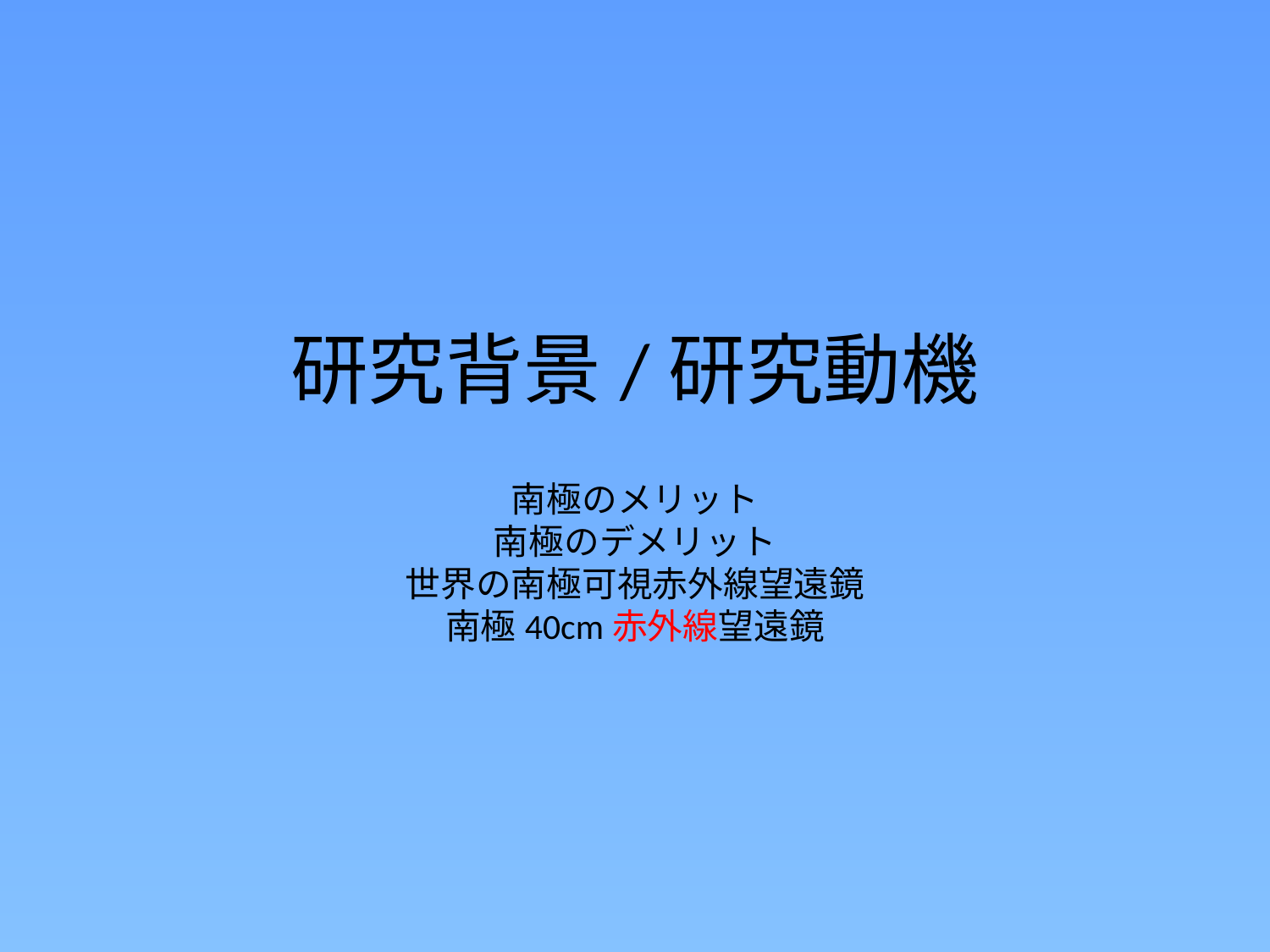

# 研究背景/研究動機
南極のメリット
南極のデメリット
世界の南極可視赤外線望遠鏡
南極40cm赤外線望遠鏡